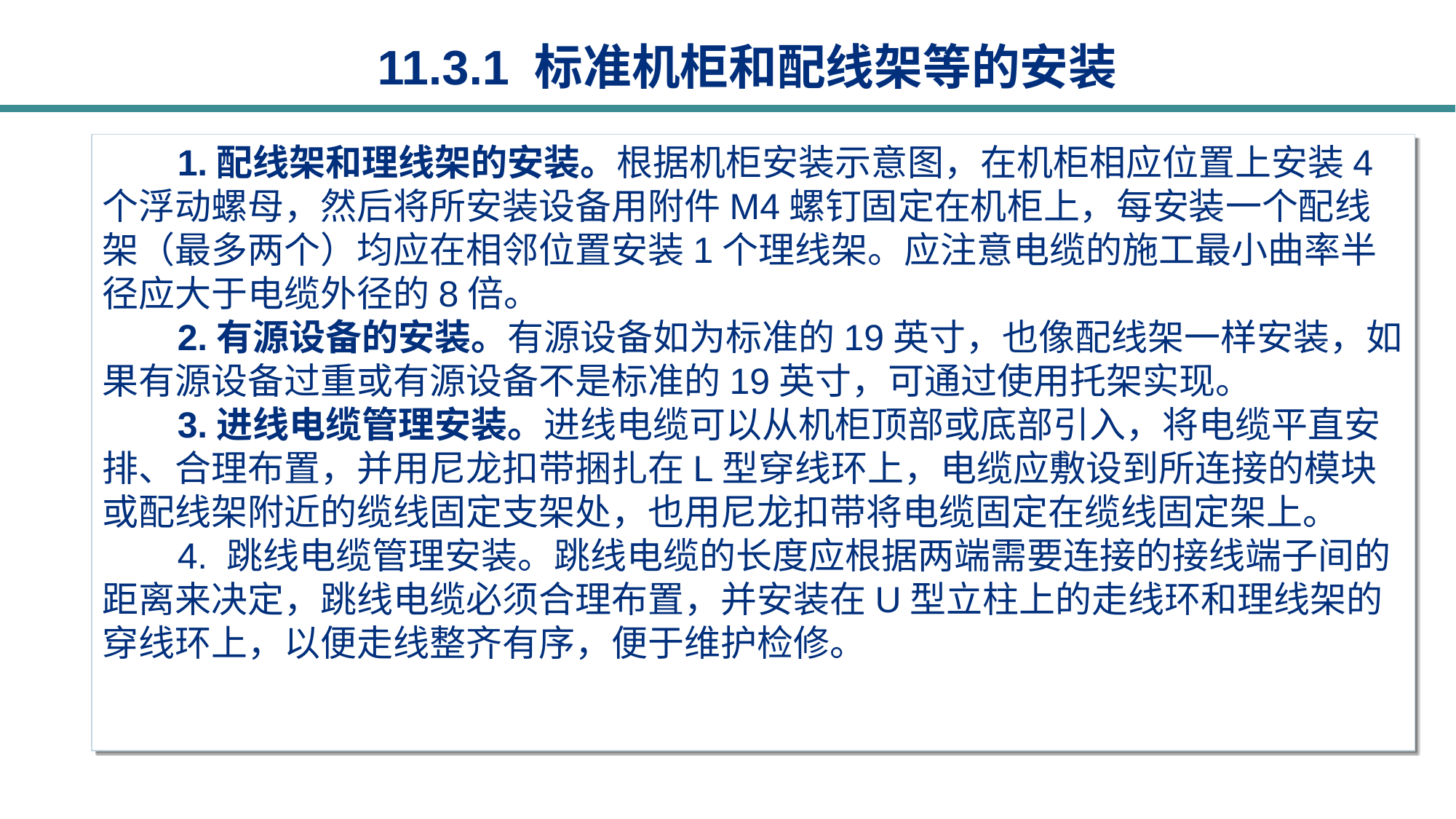

11.3.1 标准机柜和配线架等的安装
1.配线架和理线架的安装。根据机柜安装示意图，在机柜相应位置上安装4个浮动螺母，然后将所安装设备用附件M4螺钉固定在机柜上，每安装一个配线架（最多两个）均应在相邻位置安装1个理线架。应注意电缆的施工最小曲率半径应大于电缆外径的8倍。
2.有源设备的安装。有源设备如为标准的19英寸，也像配线架一样安装，如果有源设备过重或有源设备不是标准的19英寸，可通过使用托架实现。
3.进线电缆管理安装。进线电缆可以从机柜顶部或底部引入，将电缆平直安排、合理布置，并用尼龙扣带捆扎在L型穿线环上，电缆应敷设到所连接的模块或配线架附近的缆线固定支架处，也用尼龙扣带将电缆固定在缆线固定架上。
4. 跳线电缆管理安装。跳线电缆的长度应根据两端需要连接的接线端子间的距离来决定，跳线电缆必须合理布置，并安装在U型立柱上的走线环和理线架的穿线环上，以便走线整齐有序，便于维护检修。